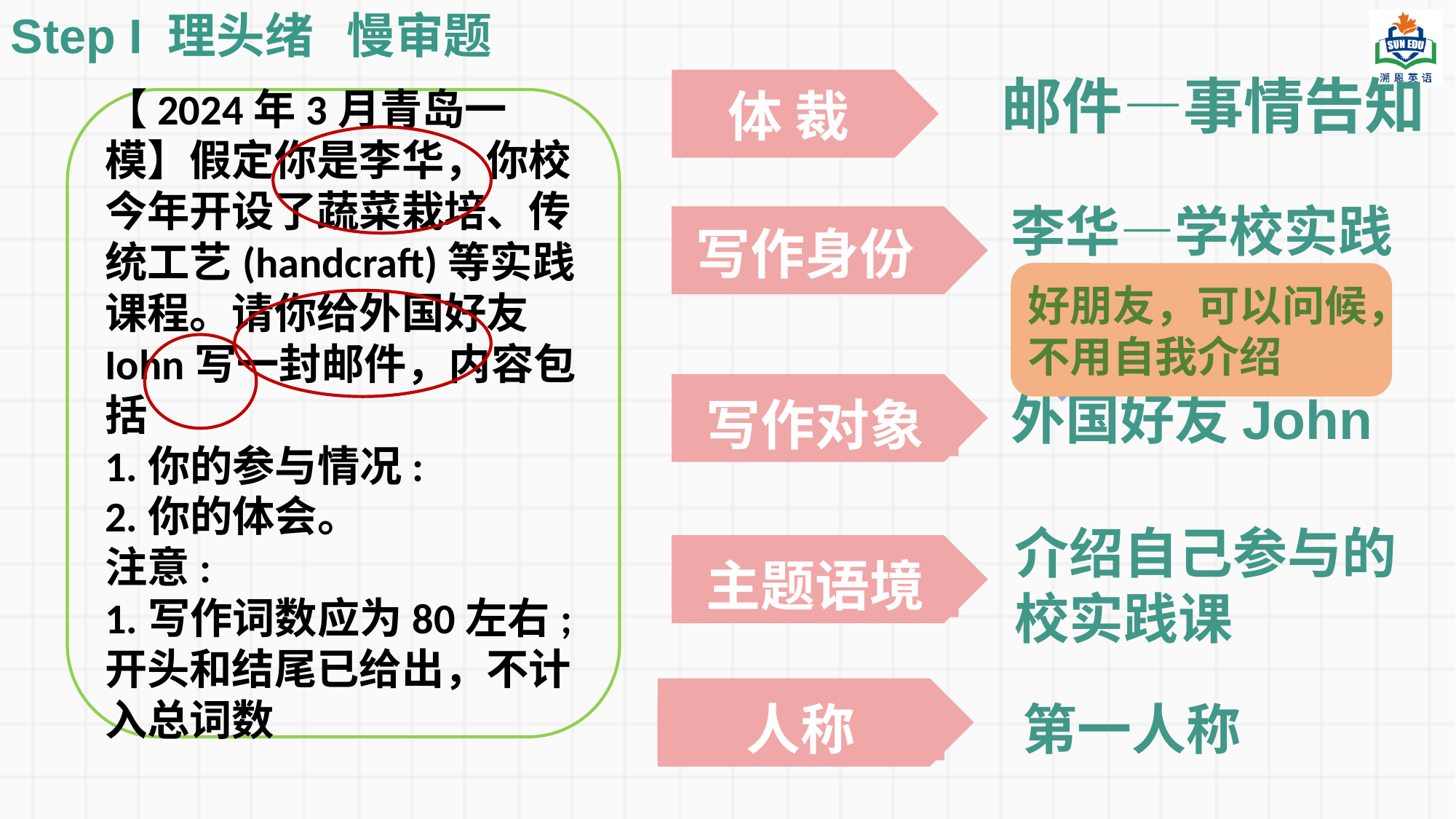

Step I 理头绪   慢审题
邮件—事情告知

体 裁
【2024年3月青岛一模】假定你是李华，你校今年开设了蔬菜栽培、传统工艺(handcraft)等实践课程。请你给外国好友Iohn写一封邮件，内容包括
1.你的参与情况:
2.你的体会。
注意:
1.写作词数应为80左右;
开头和结尾已给出，不计入总词数

李华—学校实践课程参与学生

写作身份
好朋友，可以问候，不用自我介绍

写作对象
外国好友John
介绍自己参与的校实践课

主题语境

人称
第一人称